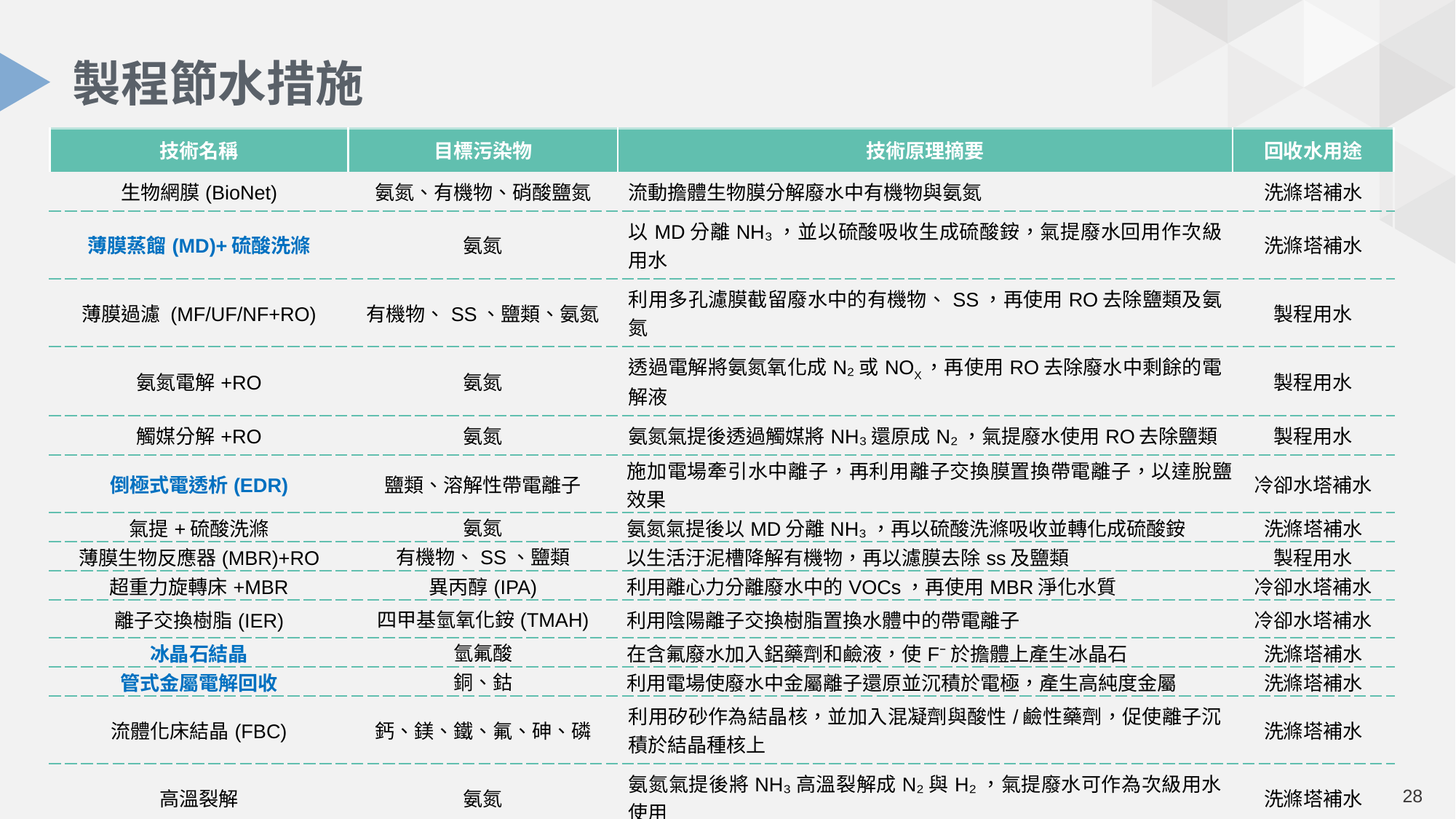

# 製程節水措施
| 技術名稱 | 目標污染物 | 技術原理摘要 | 回收水用途 |
| --- | --- | --- | --- |
| 生物網膜(BioNet) | 氨氮、有機物、硝酸鹽氮 | 流動擔體生物膜分解廢水中有機物與氨氮 | 洗滌塔補水 |
| 薄膜蒸餾(MD)+硫酸洗滌 | 氨氮 | 以MD分離NH₃，並以硫酸吸收生成硫酸銨，氣提廢水回用作次級用水 | 洗滌塔補水 |
| 薄膜過濾 (MF/UF/NF+RO) | 有機物、SS、鹽類、氨氮 | 利用多孔濾膜截留廢水中的有機物、SS，再使用RO去除鹽類及氨氮 | 製程用水 |
| 氨氮電解+RO | 氨氮 | 透過電解將氨氮氧化成N₂或NOX，再使用RO去除廢水中剩餘的電解液 | 製程用水 |
| 觸媒分解+RO | 氨氮 | 氨氮氣提後透過觸媒將NH₃還原成N₂，氣提廢水使用RO去除鹽類 | 製程用水 |
| 倒極式電透析(EDR) | 鹽類、溶解性帶電離子 | 施加電場牽引水中離子，再利用離子交換膜置換帶電離子，以達脫鹽效果 | 冷卻水塔補水 |
| 氣提+硫酸洗滌 | 氨氮 | 氨氮氣提後以MD分離NH₃，再以硫酸洗滌吸收並轉化成硫酸銨 | 洗滌塔補水 |
| 薄膜生物反應器(MBR)+RO | 有機物、SS、鹽類 | 以生活汙泥槽降解有機物，再以濾膜去除ss及鹽類 | 製程用水 |
| 超重力旋轉床+MBR | 異丙醇(IPA) | 利用離心力分離廢水中的VOCs，再使用MBR淨化水質 | 冷卻水塔補水 |
| 離子交換樹脂(IER) | 四甲基氫氧化銨(TMAH) | 利用陰陽離子交換樹脂置換水體中的帶電離子 | 冷卻水塔補水 |
| 冰晶石結晶 | 氫氟酸 | 在含氟廢水加入鋁藥劑和鹼液，使F⁻於擔體上產生冰晶石 | 洗滌塔補水 |
| 管式金屬電解回收 | 銅、鈷 | 利用電場使廢水中金屬離子還原並沉積於電極，產生高純度金屬 | 洗滌塔補水 |
| 流體化床結晶(FBC) | 鈣、鎂、鐵、氟、砷、磷 | 利用矽砂作為結晶核，並加入混凝劑與酸性/鹼性藥劑，促使離子沉積於結晶種核上 | 洗滌塔補水 |
| 高溫裂解 | 氨氮 | 氨氮氣提後將NH₃高溫裂解成N₂與H₂，氣提廢水可作為次級用水使用 | 洗滌塔補水 |
| 薄膜電容去離子(MCDI) | 溶解性帶電離子、氨氮 | 利用電吸附去除水中離子，並利用離子交換膜降低離子遷移的阻力 | 冷卻水塔補水 |
28